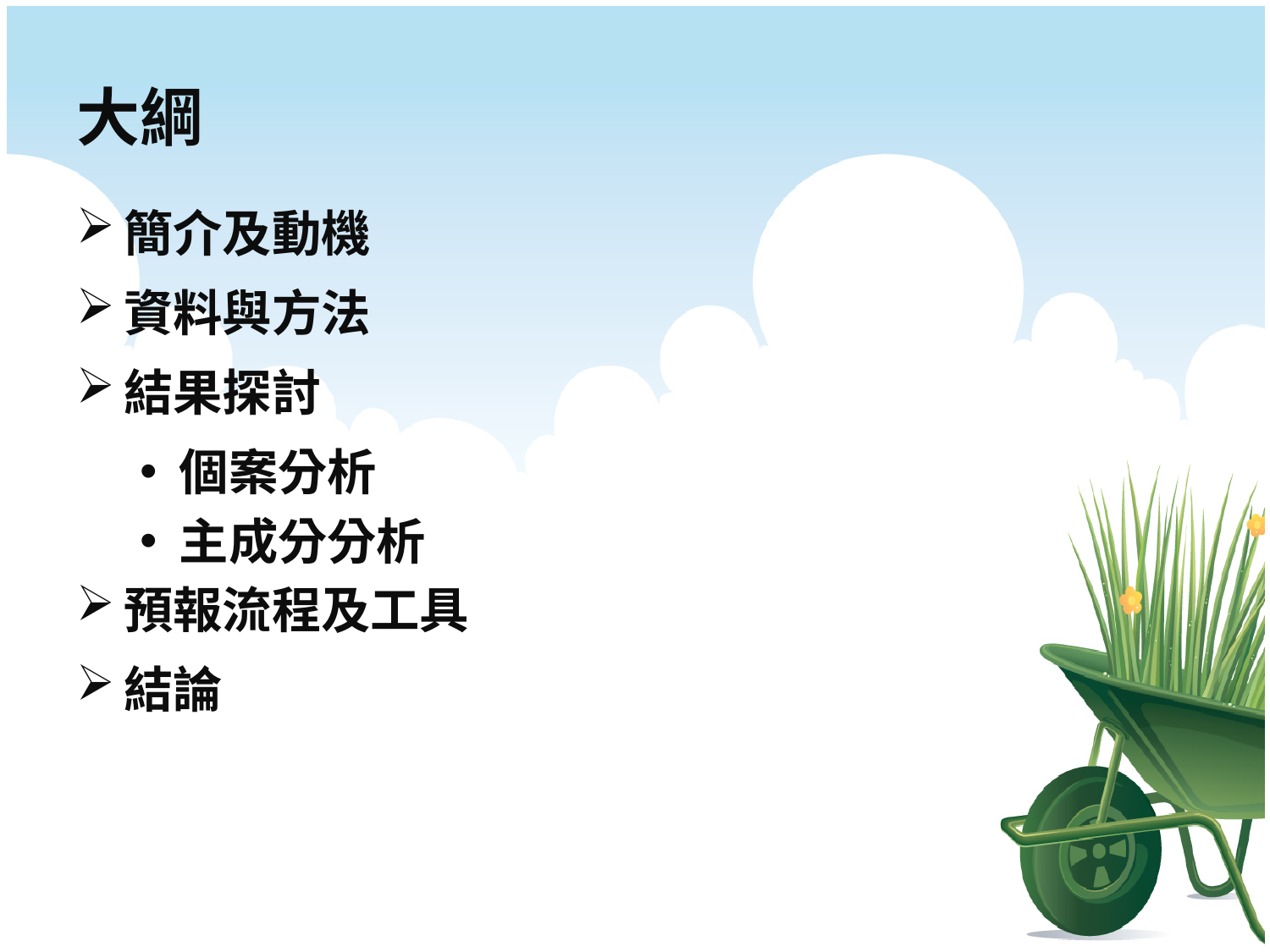

# 大綱
簡介及動機
資料與方法
結果探討
個案分析
主成分分析
預報流程及工具
結論